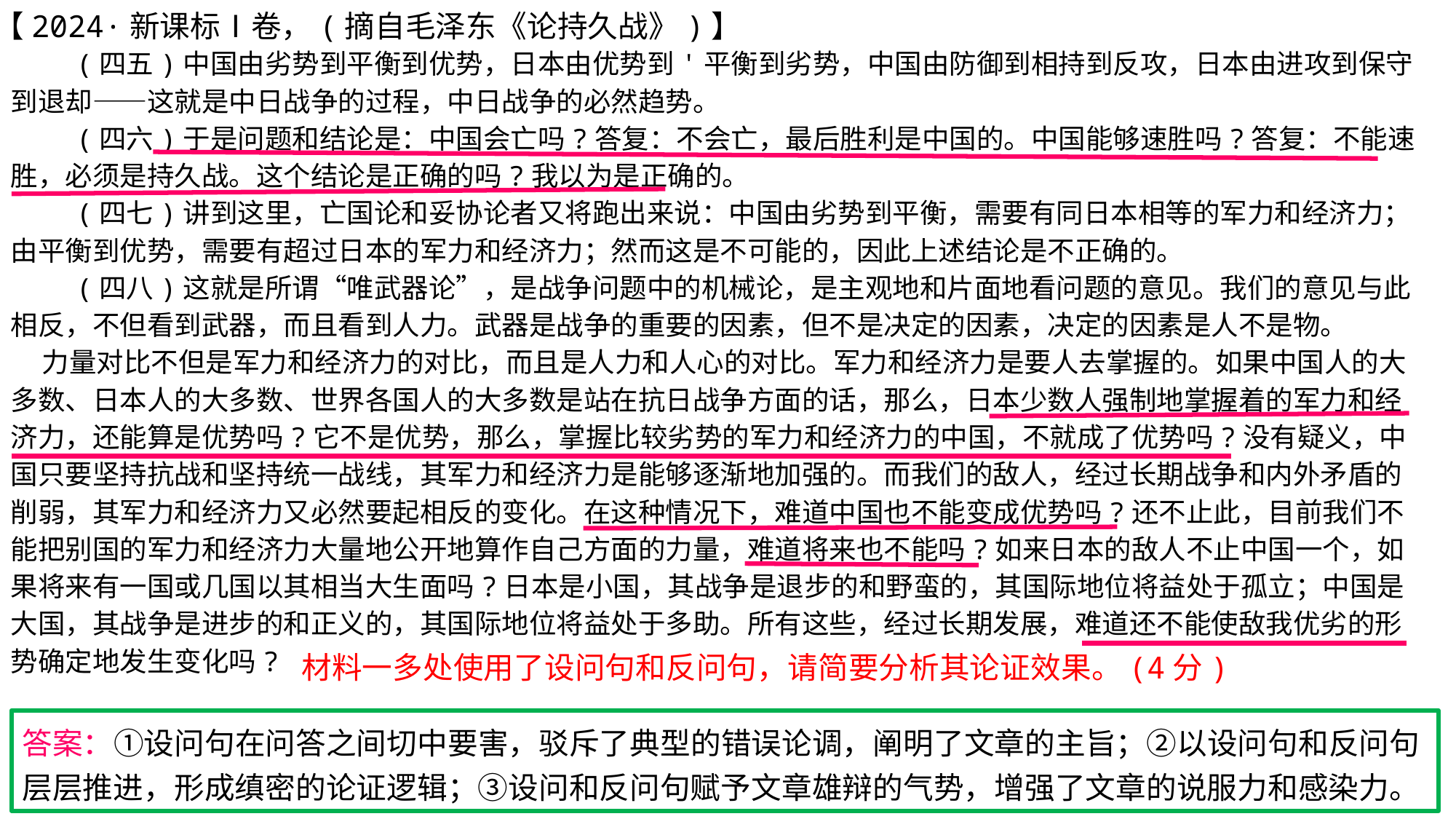

【2024·新课标Ⅰ卷，(摘自毛泽东《论持久战》)】
    (四五)中国由劣势到平衡到优势，日本由优势到'平衡到劣势，中国由防御到相持到反攻，日本由进攻到保守到退却——这就是中日战争的过程，中日战争的必然趋势。
    (四六)于是问题和结论是：中国会亡吗?答复：不会亡，最后胜利是中国的。中国能够速胜吗?答复：不能速胜，必须是持久战。这个结论是正确的吗?我以为是正确的。
    (四七)讲到这里，亡国论和妥协论者又将跑出来说：中国由劣势到平衡，需要有同日本相等的军力和经济力；由平衡到优势，需要有超过日本的军力和经济力；然而这是不可能的，因此上述结论是不正确的。
    (四八)这就是所谓“唯武器论”，是战争问题中的机械论，是主观地和片面地看问题的意见。我们的意见与此相反，不但看到武器，而且看到人力。武器是战争的重要的因素，但不是决定的因素，决定的因素是人不是物。
    力量对比不但是军力和经济力的对比，而且是人力和人心的对比。军力和经济力是要人去掌握的。如果中国人的大多数、日本人的大多数、世界各国人的大多数是站在抗日战争方面的话，那么，日本少数人强制地掌握着的军力和经济力，还能算是优势吗?它不是优势，那么，掌握比较劣势的军力和经济力的中国，不就成了优势吗?没有疑义，中国只要坚持抗战和坚持统一战线，其军力和经济力是能够逐渐地加强的。而我们的敌人，经过长期战争和内外矛盾的削弱，其军力和经济力又必然要起相反的变化。在这种情况下，难道中国也不能变成优势吗?还不止此，目前我们不能把别国的军力和经济力大量地公开地算作自己方面的力量，难道将来也不能吗?如来日本的敌人不止中国一个，如果将来有一国或几国以其相当大生面吗?日本是小国，其战争是退步的和野蛮的，其国际地位将益处于孤立；中国是大国，其战争是进步的和正义的，其国际地位将益处于多助。所有这些，经过长期发展，难道还不能使敌我优劣的形势确定地发生变化吗?
材料一多处使用了设问句和反问句，请简要分析其论证效果。(4分)
答案：①设问句在问答之间切中要害，驳斥了典型的错误论调，阐明了文章的主旨；②以设问句和反问句层层推进，形成缜密的论证逻辑；③设问和反问句赋予文章雄辩的气势，增强了文章的说服力和感染力。